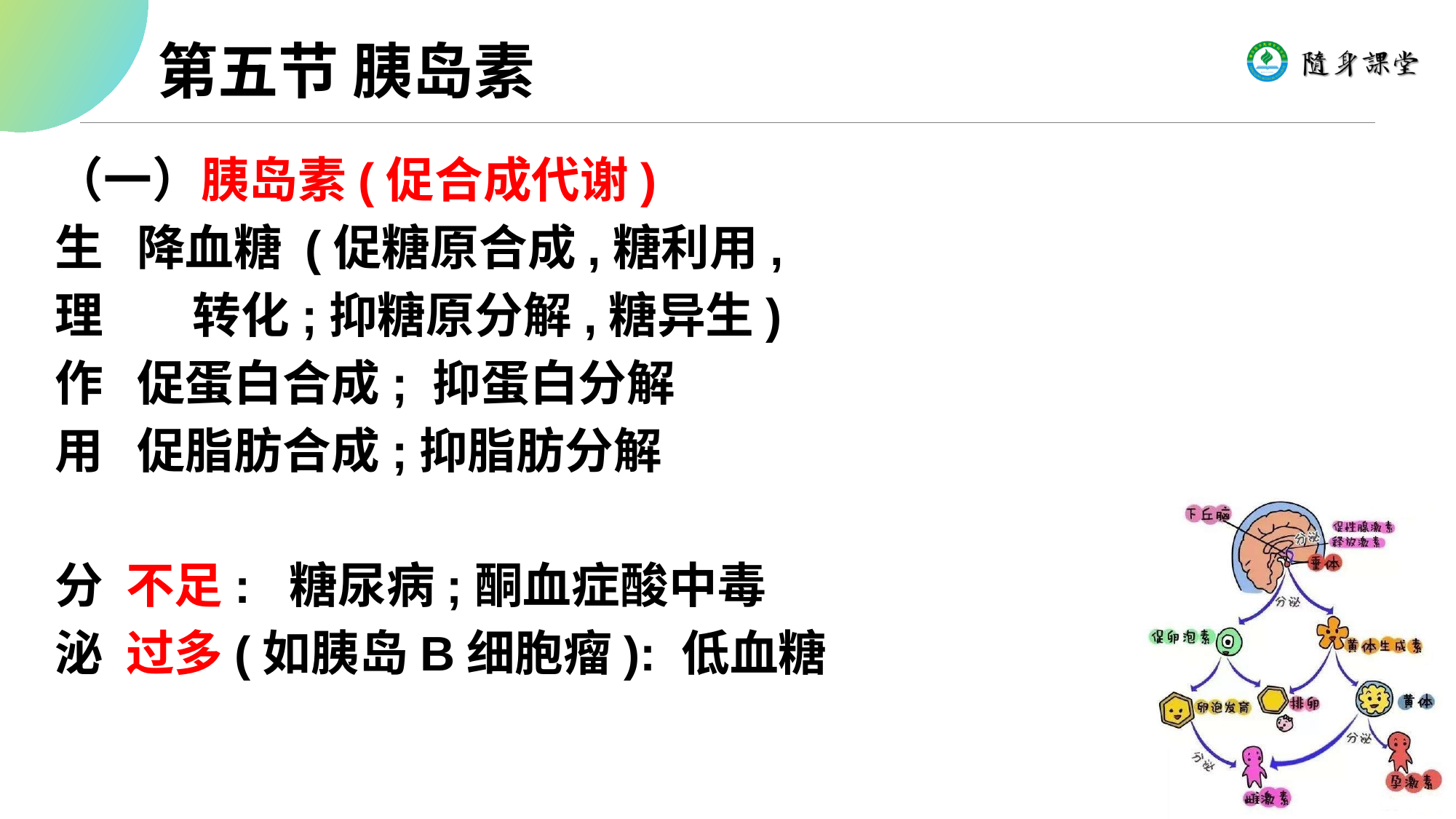

第五节 胰岛素
（一）胰岛素(促合成代谢)
生   降血糖 (促糖原合成,糖利用,
理        转化;抑糖原分解,糖异生)
作   促蛋白合成; 抑蛋白分解
用   促脂肪合成;抑脂肪分解

分  不足:  糖尿病;酮血症酸中毒
泌  过多(如胰岛B细胞瘤): 低血糖